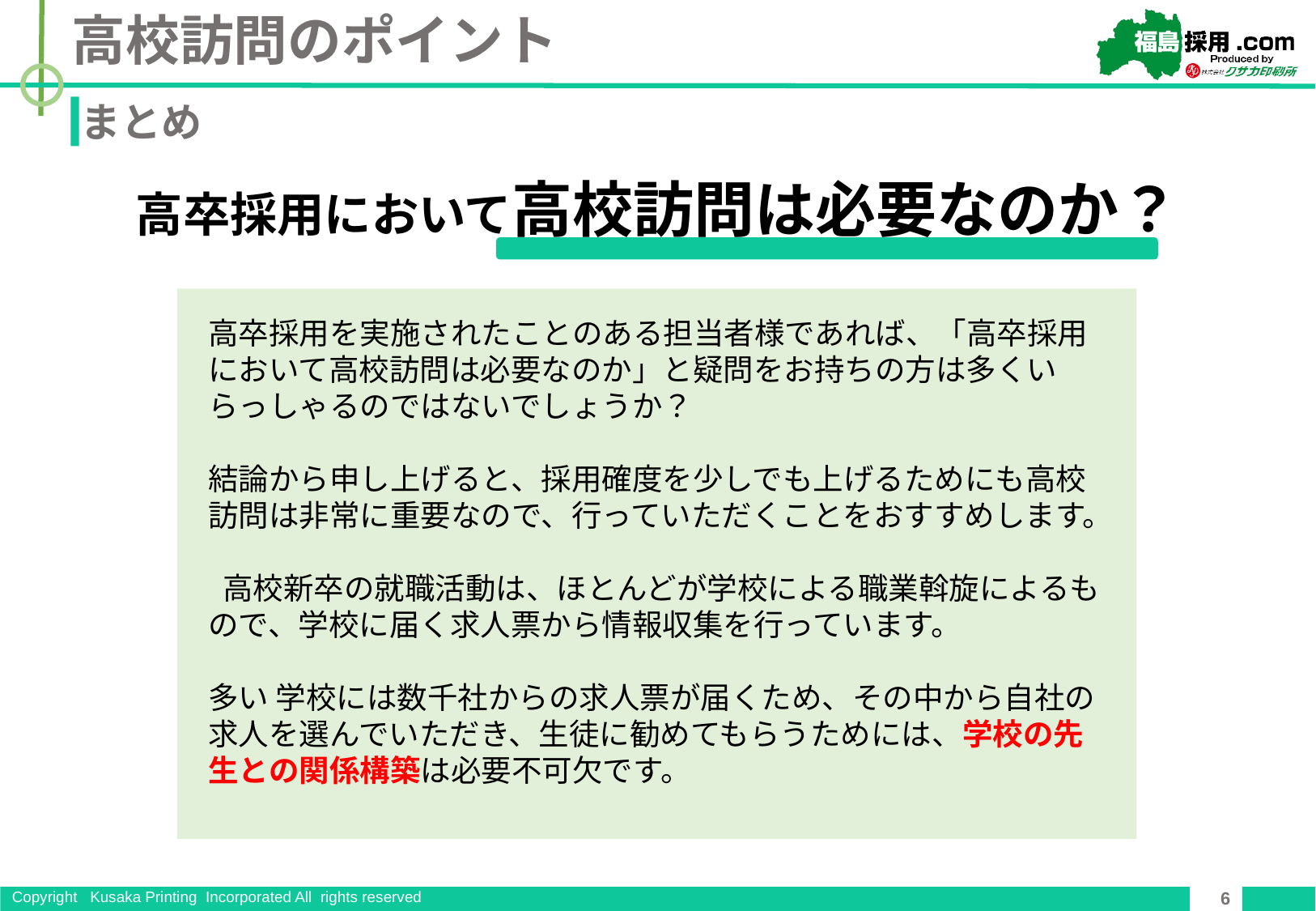

# 高校訪問のポイント
まとめ
高卒採用において高校訪問は必要なのか？

高卒採用を実施されたことのある担当者様であれば、「高卒採用において高校訪問は必要なのか」と疑問をお持ちの方は多くいらっしゃるのではないでしょうか？

結論から申し上げると、採用確度を少しでも上げるためにも高校訪問は非常に重要なので、行っていただくことをおすすめします。

 高校新卒の就職活動は、ほとんどが学校による職業斡旋によるもので、学校に届く求人票から情報収集を行っています。

多い 学校には数千社からの求人票が届くため、その中から自社の求人を選んでいただき、生徒に勧めてもらうためには、学校の先生との関係構築は必要不可欠です。
6